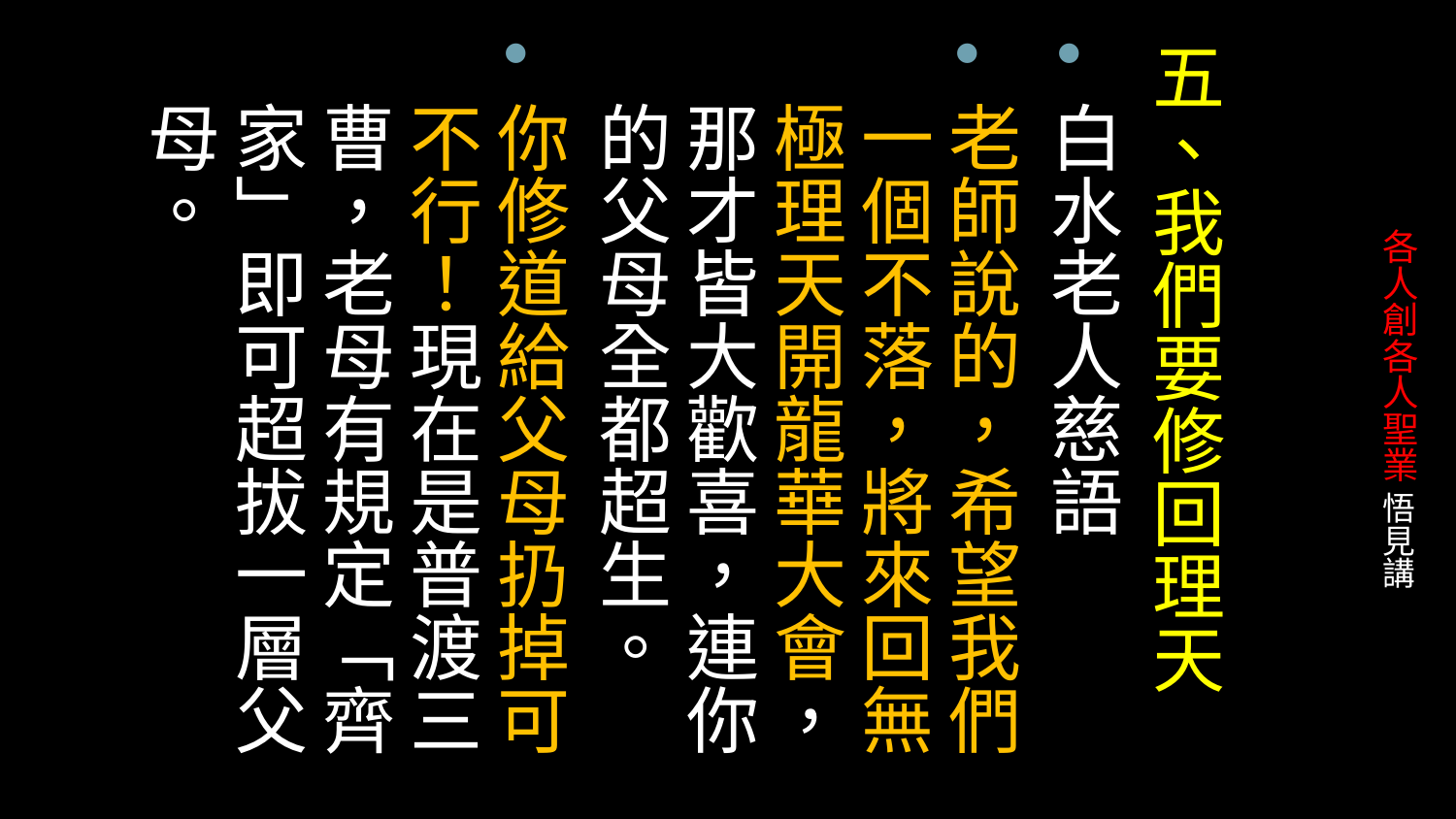

五、我們要修回理天
白水老人慈語
老師說的，希望我們一個不落，將來回無極理天開龍華大會，那才皆大歡喜，連你的父母全都超生。
你修道給父母扔掉可不行！現在是普渡三曹，老母有規定「齊家」即可超拔一層父母。

# 各人創各人聖業 悟見講